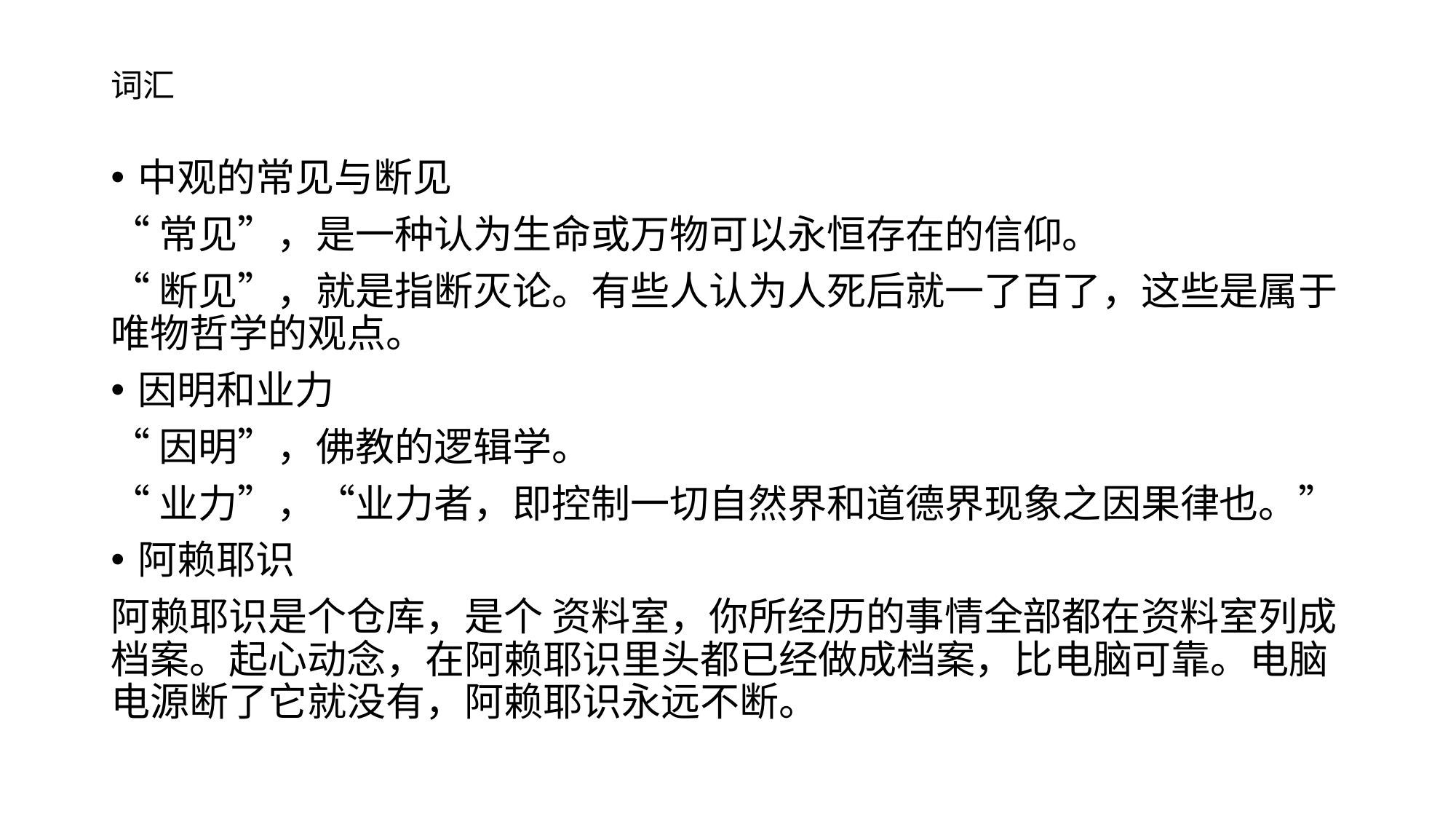

# 词汇
中观的常见与断见
“常见”，是一种认为生命或万物可以永恒存在的信仰。
“断见”，就是指断灭论。有些人认为人死后就一了百了，这些是属于唯物哲学的观点。
因明和业力
“因明”，佛教的逻辑学。
“业力”，“业力者，即控制一切自然界和道德界现象之因果律也。”
阿赖耶识
阿赖耶识是个仓库，是个 资料室，你所经历的事情全部都在资料室列成档案。起心动念，在阿赖耶识里头都已经做成档案，比电脑可靠。电脑电源断了它就没有，阿赖耶识永远不断。